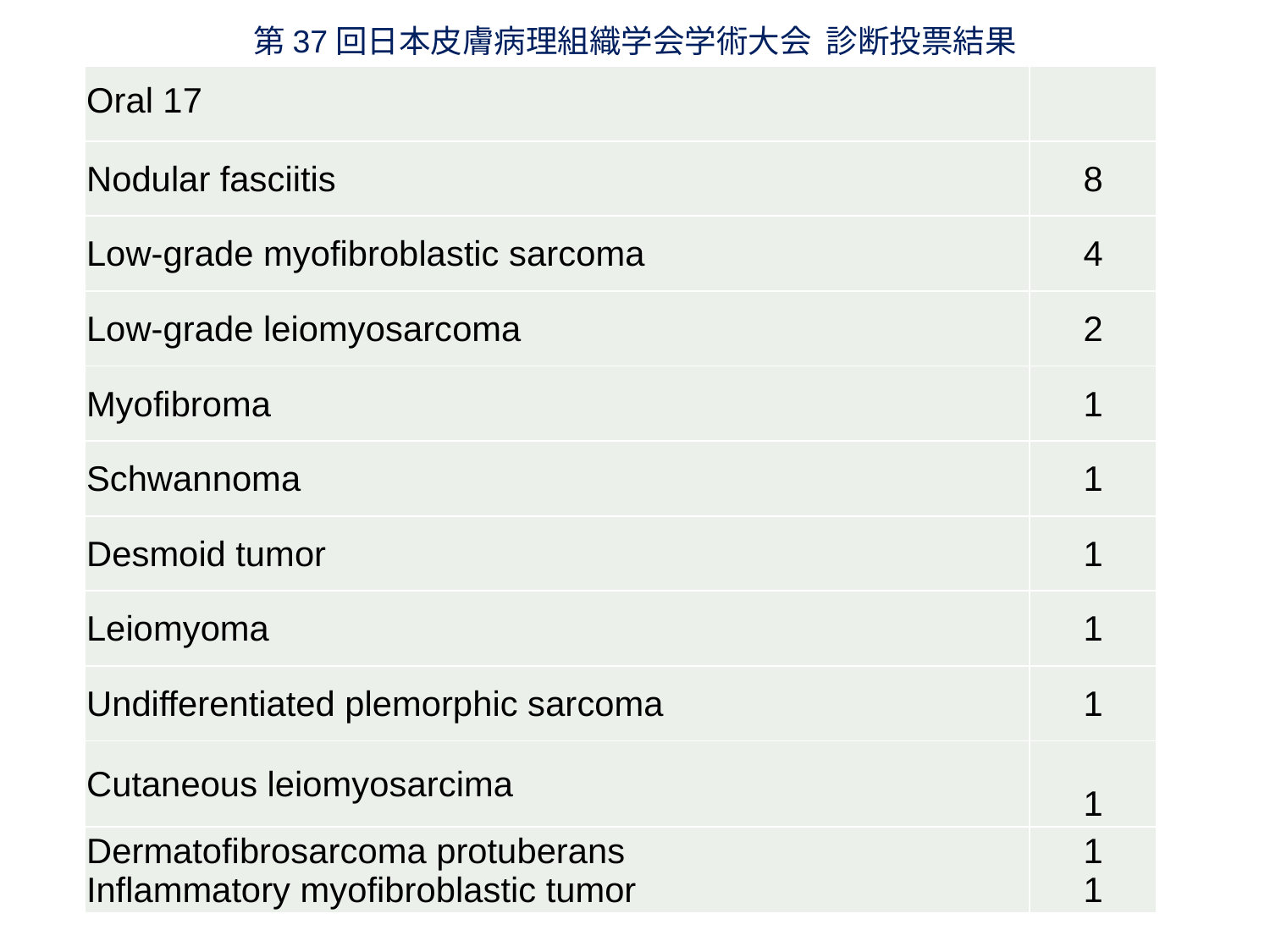

第37回日本皮膚病理組織学会学術大会  診断投票結果
| Oral 17 |  |
| --- | --- |
| Nodular fasciitis | 8 |
| Low-grade myofibroblastic sarcoma | 4 |
| Low-grade leiomyosarcoma | 2 |
| Myofibroma | 1 |
| Schwannoma | 1 |
| Desmoid tumor | 1 |
| Leiomyoma | 1 |
| Undifferentiated plemorphic sarcoma | 1 |
| Cutaneous leiomyosarcima | 1 |
| Dermatofibrosarcoma protuberans Inflammatory myofibroblastic tumor | 1 1 |